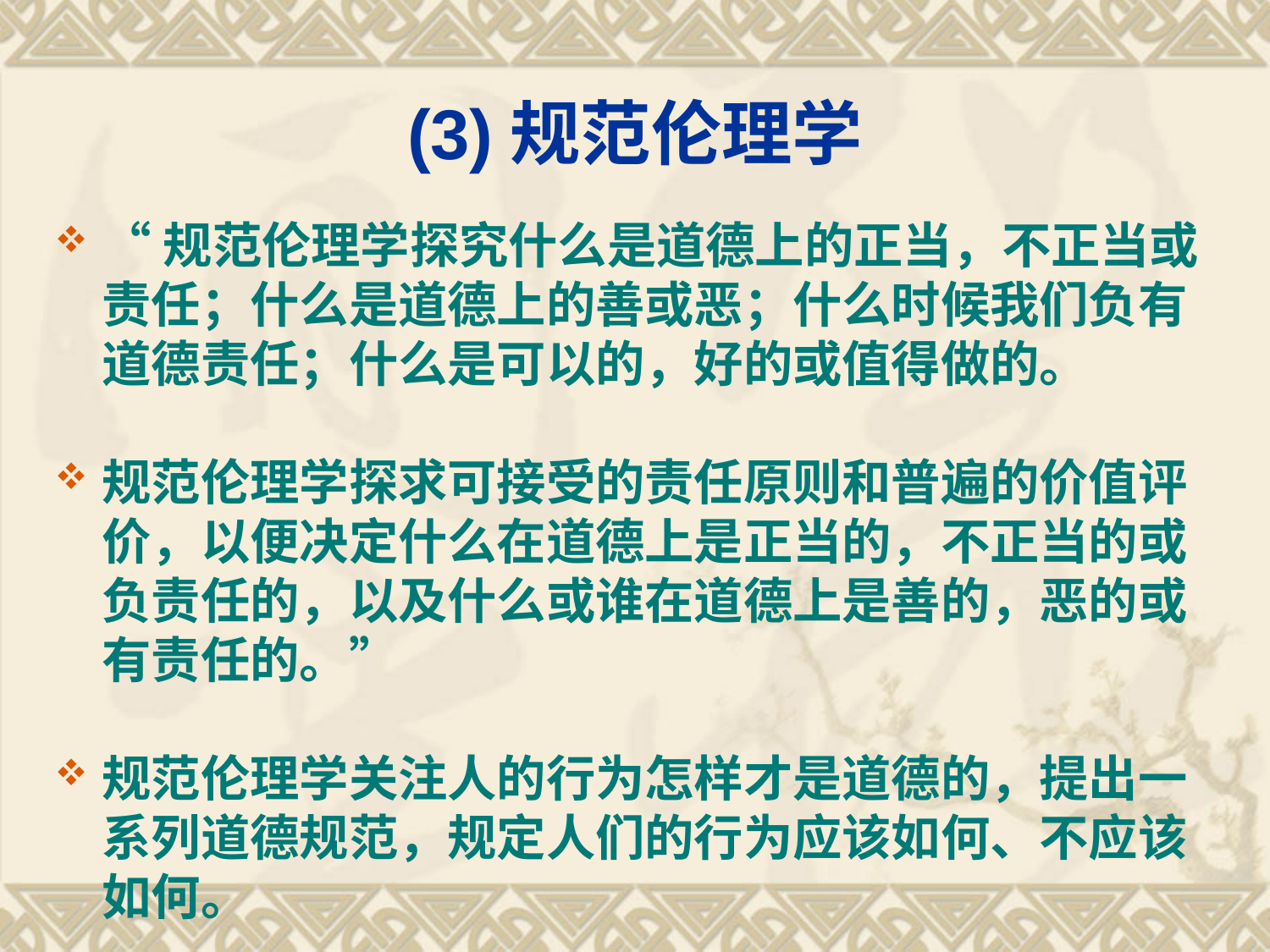

# (3)规范伦理学
“规范伦理学探究什么是道德上的正当，不正当或责任；什么是道德上的善或恶；什么时候我们负有道德责任；什么是可以的，好的或值得做的。

规范伦理学探求可接受的责任原则和普遍的价值评价，以便决定什么在道德上是正当的，不正当的或负责任的，以及什么或谁在道德上是善的，恶的或有责任的。”

规范伦理学关注人的行为怎样才是道德的，提出一系列道德规范，规定人们的行为应该如何、不应该如何。